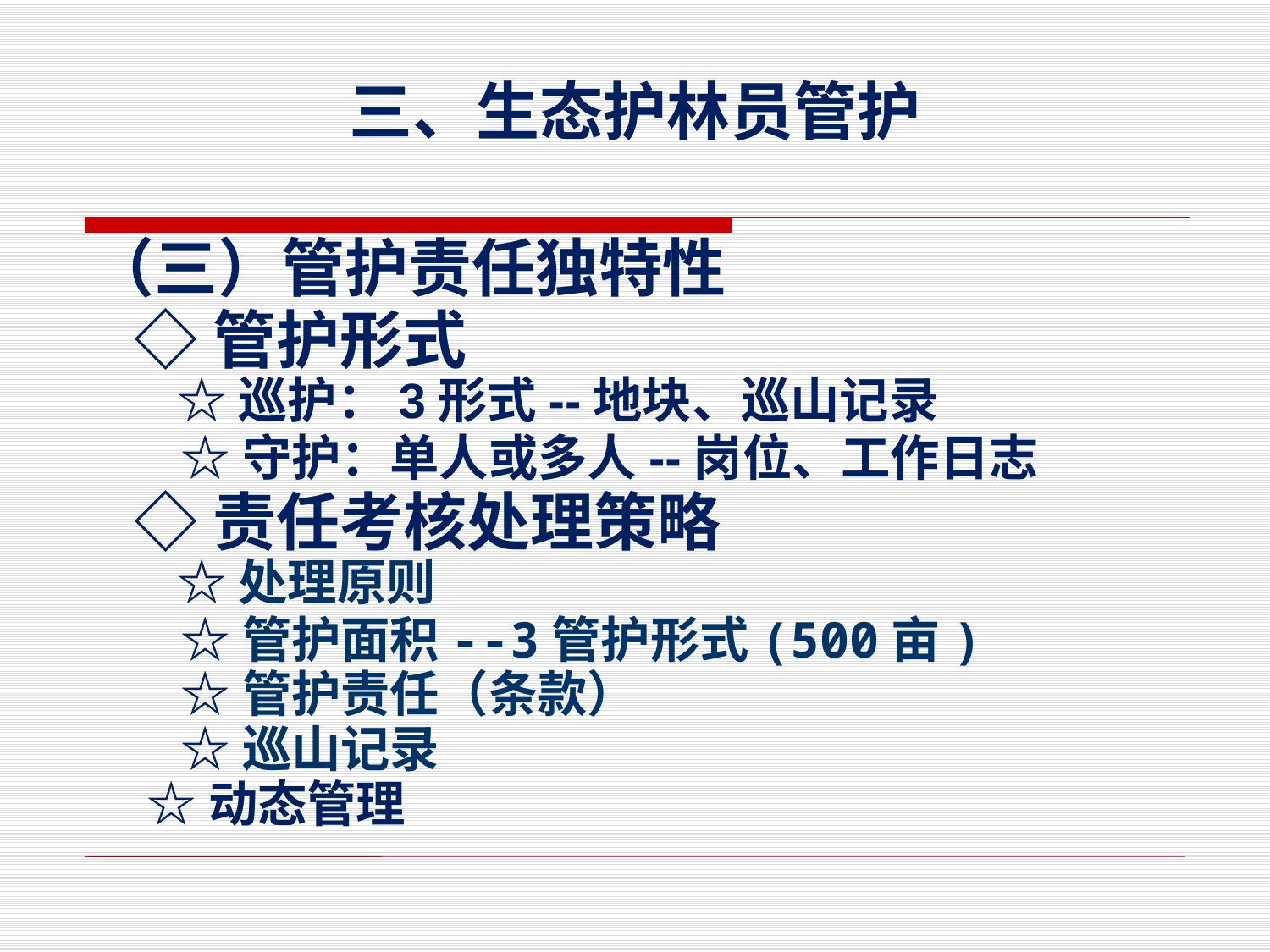

# 三、生态护林员管护
（三）管护责任独特性

   ◇管护形式
      ☆巡护：3形式--地块、巡山记录
        ☆守护：单人或多人--岗位、工作日志

   ◇责任考核处理策略
      ☆处理原则
        ☆管护面积--3管护形式(500亩)
        ☆管护责任（条款）
        ☆巡山记录
     ☆动态管理